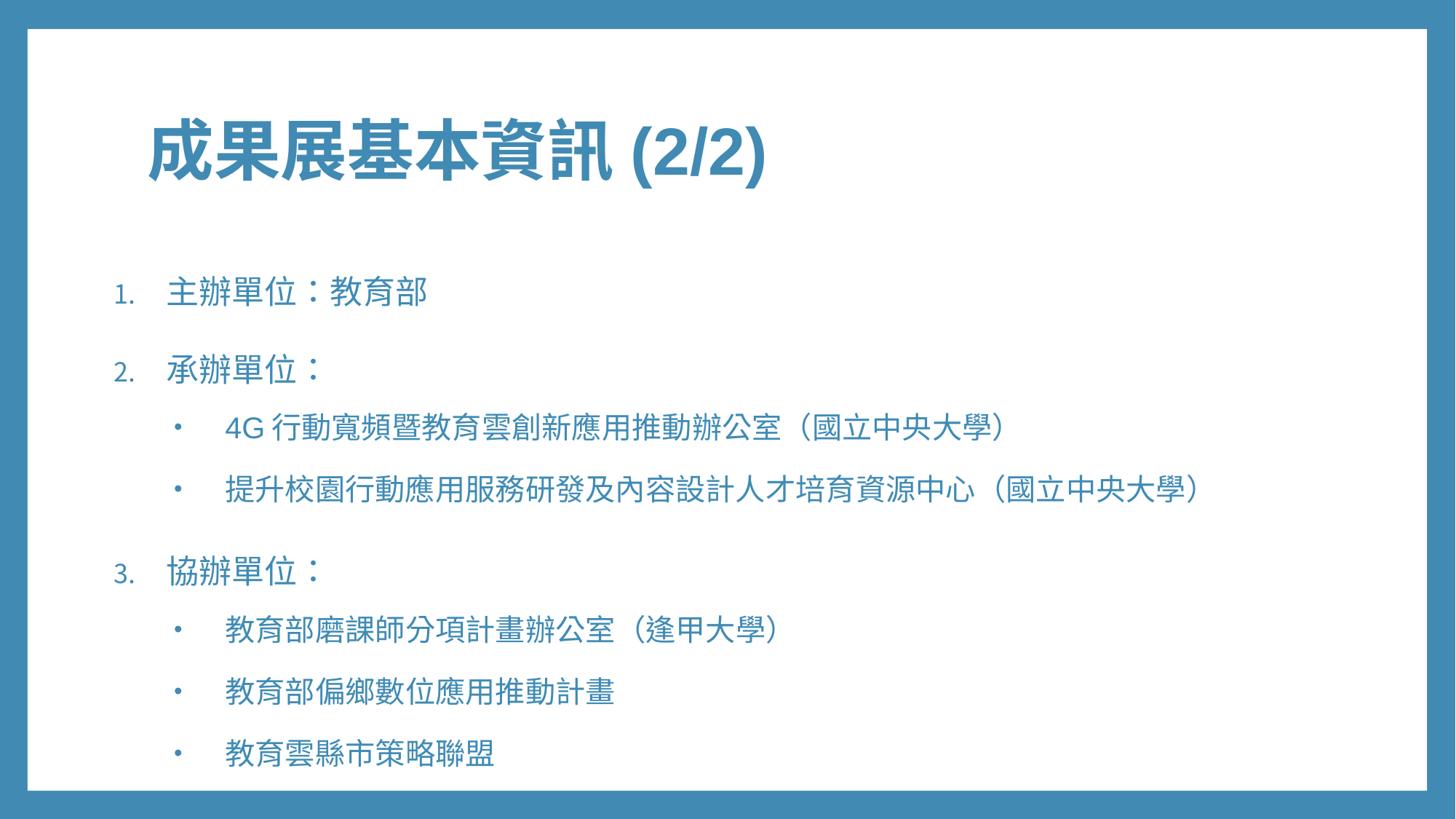

# 成果展基本資訊(2/2)
主辦單位：教育部
承辦單位：
4G行動寬頻暨教育雲創新應用推動辦公室（國立中央大學）
提升校園行動應用服務研發及內容設計人才培育資源中心（國立中央大學）
協辦單位：
教育部磨課師分項計畫辦公室（逢甲大學）
教育部偏鄉數位應用推動計畫
教育雲縣市策略聯盟